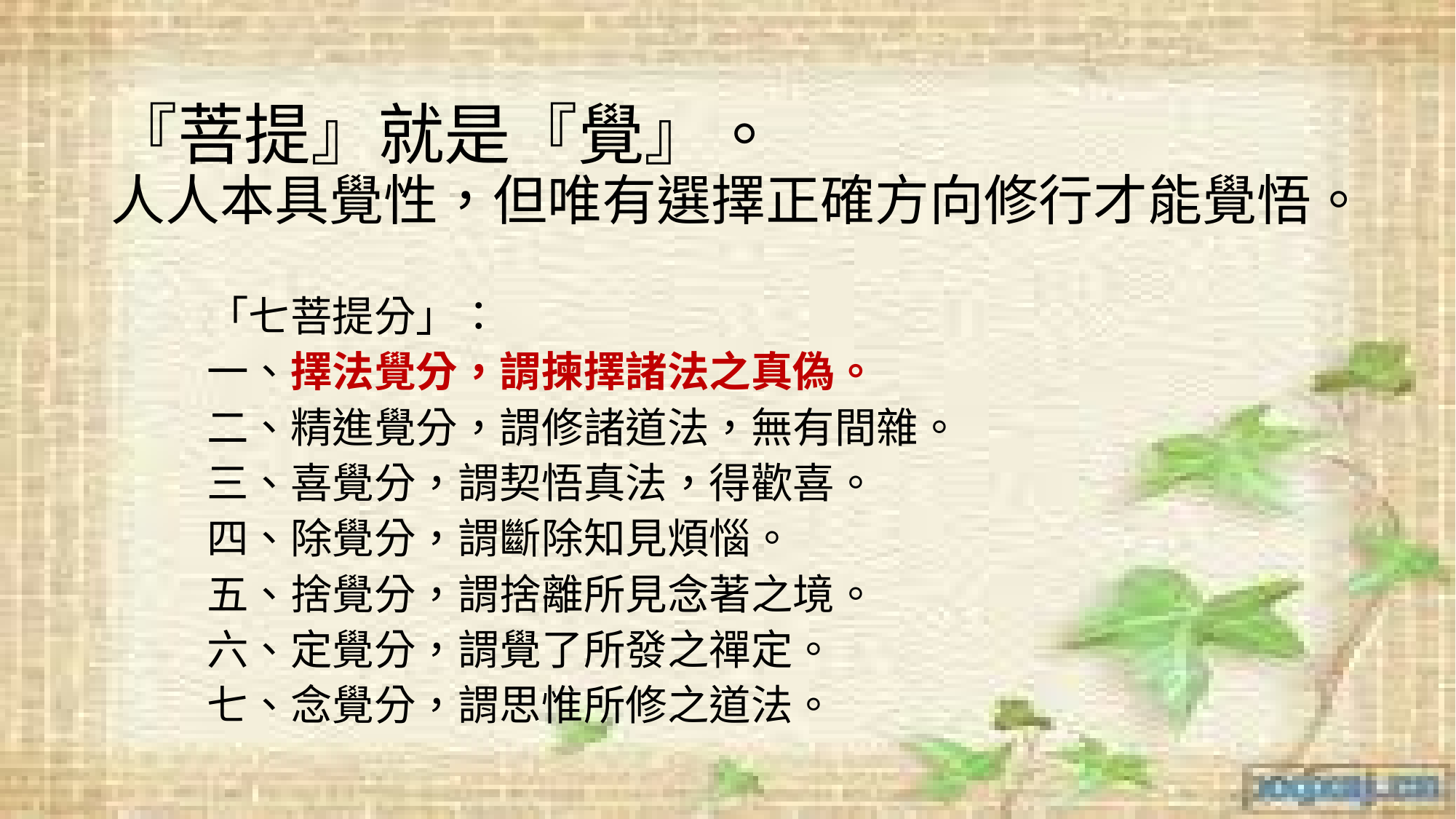

# 『菩提』就是『覺』。 人人本具覺性，但唯有選擇正確方向修行才能覺悟。
「七菩提分」：
一、擇法覺分，謂揀擇諸法之真偽。
二、精進覺分，謂修諸道法，無有間雜。
三、喜覺分，謂契悟真法，得歡喜。
四、除覺分，謂斷除知見煩惱。
五、捨覺分，謂捨離所見念著之境。
六、定覺分，謂覺了所發之禪定。
七、念覺分，謂思惟所修之道法。